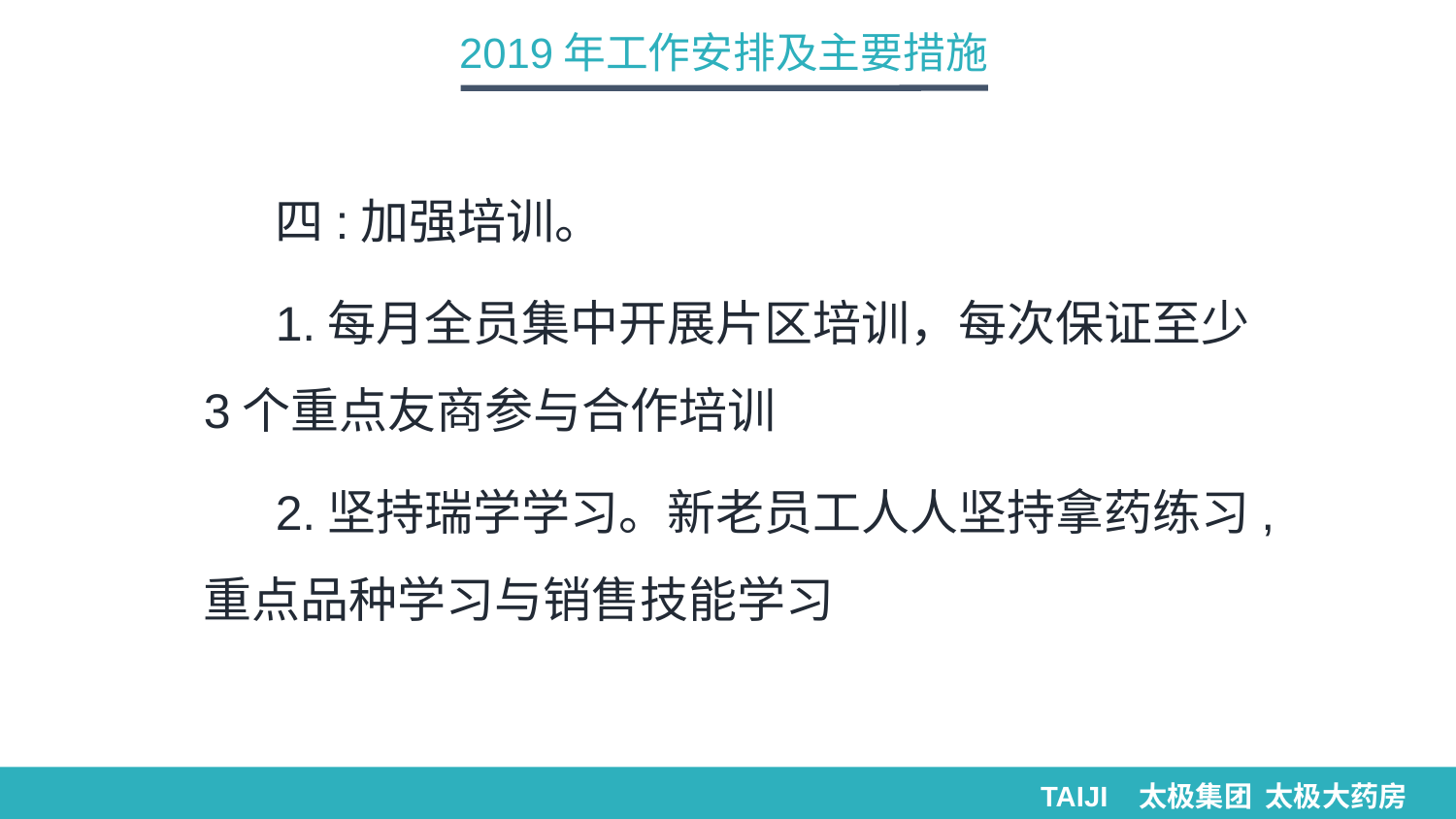

2019年工作安排及主要措施
四:加强培训。
1.每月全员集中开展片区培训，每次保证至少3个重点友商参与合作培训
2.坚持瑞学学习。新老员工人人坚持拿药练习,重点品种学习与销售技能学习

TAIJI   太极集团  太极大药房